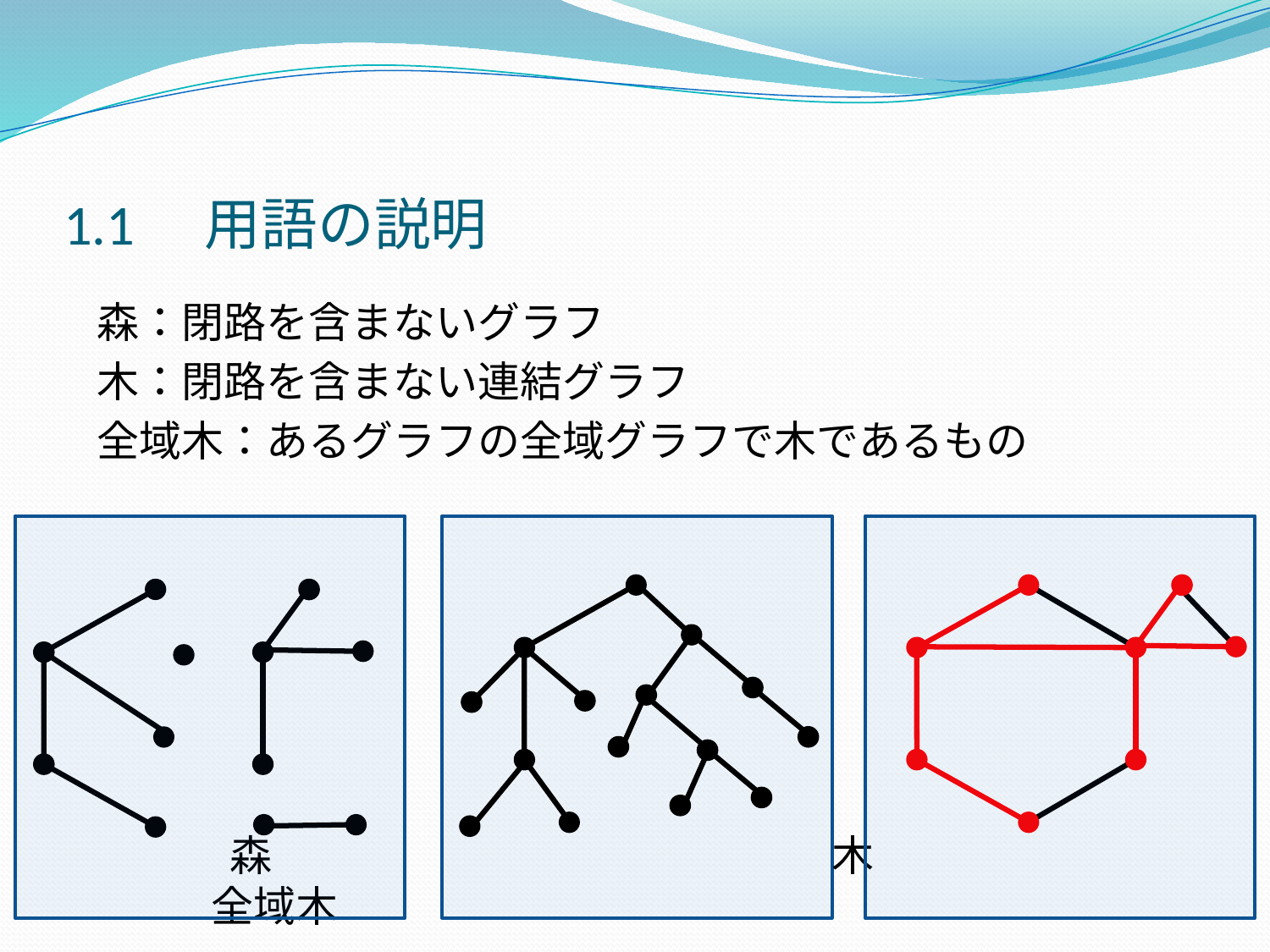

# 1.1　用語の説明

森：閉路を含まないグラフ
木：閉路を含まない連結グラフ
全域木：あるグラフの全域グラフで木であるもの

    　　森　　　　　　　　　　　　　 木　　　　　　　　　         全域木